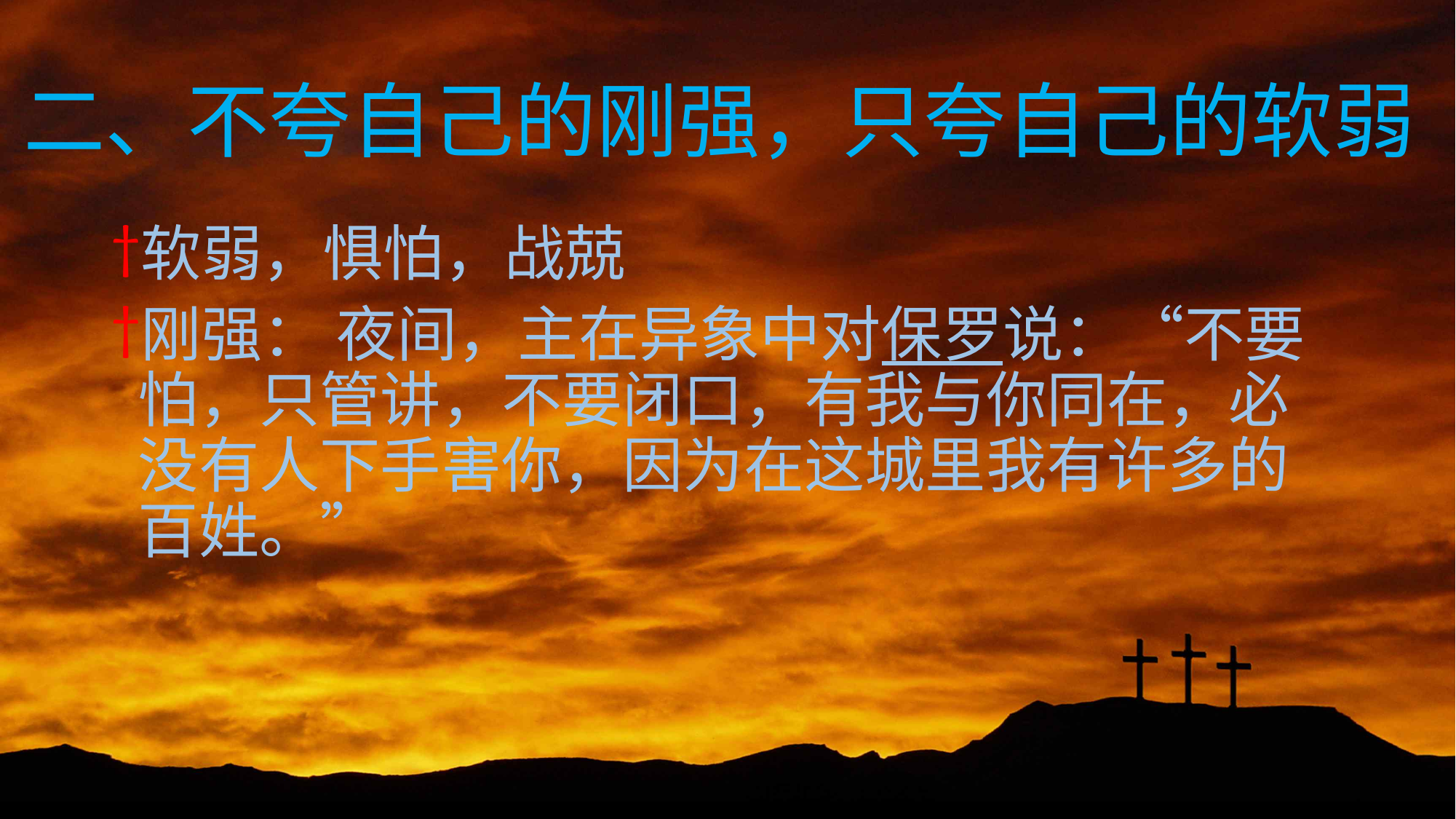

# 二、不夸自己的刚强，只夸自己的软弱
软弱，惧怕，战兢
刚强： 夜间，主在异象中对保罗说：“不要怕，只管讲，不要闭口，有我与你同在，必没有人下手害你，因为在这城里我有许多的百姓。”